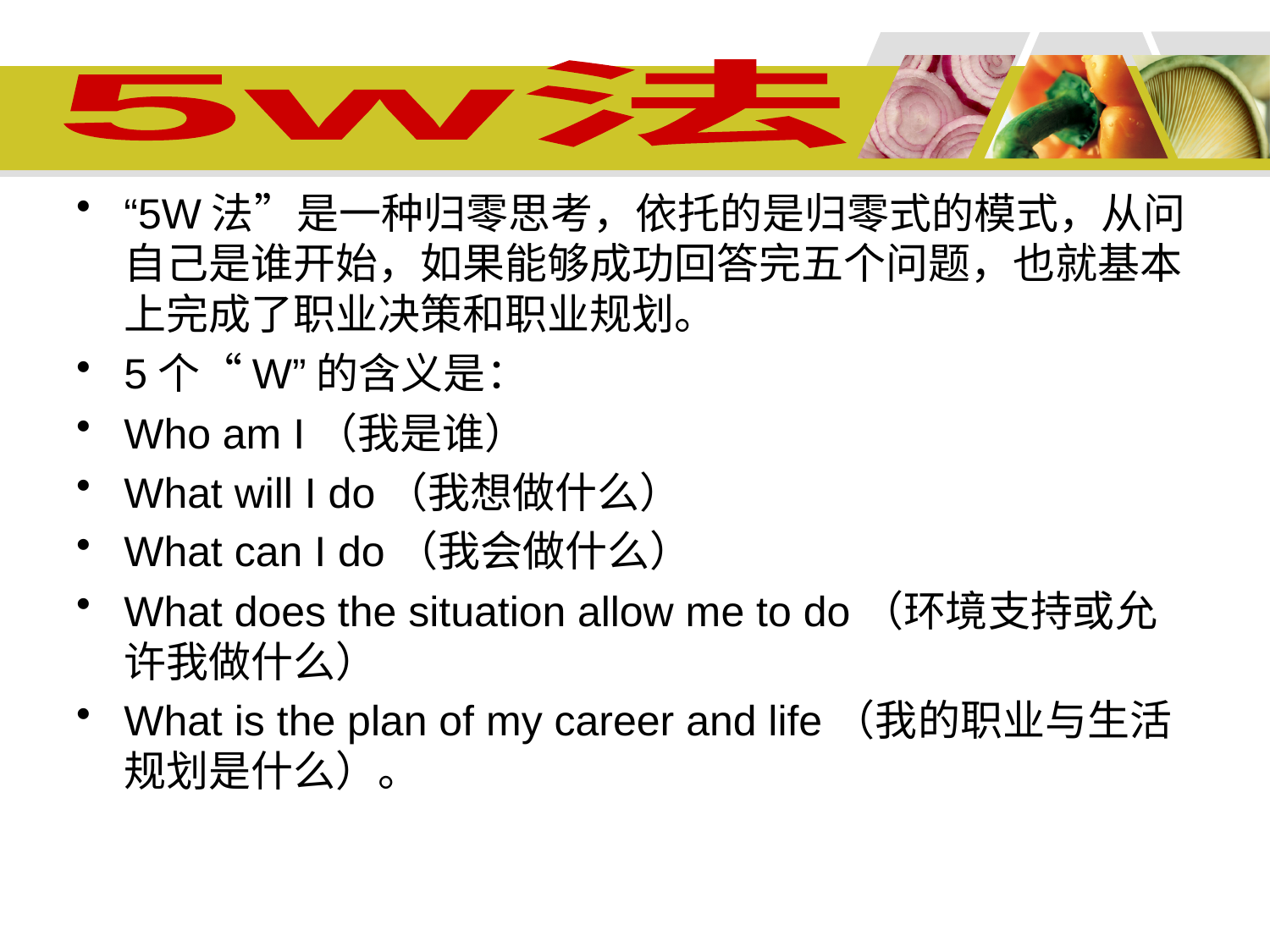

5w法
“5W法”是一种归零思考，依托的是归零式的模式，从问自己是谁开始，如果能够成功回答完五个问题，也就基本上完成了职业决策和职业规划。
5个“W”的含义是：
Who am I（我是谁）
What will I do（我想做什么）
What can I do（我会做什么）
What does the situation allow me to do（环境支持或允许我做什么）
What is the plan of my career and life（我的职业与生活规划是什么）。